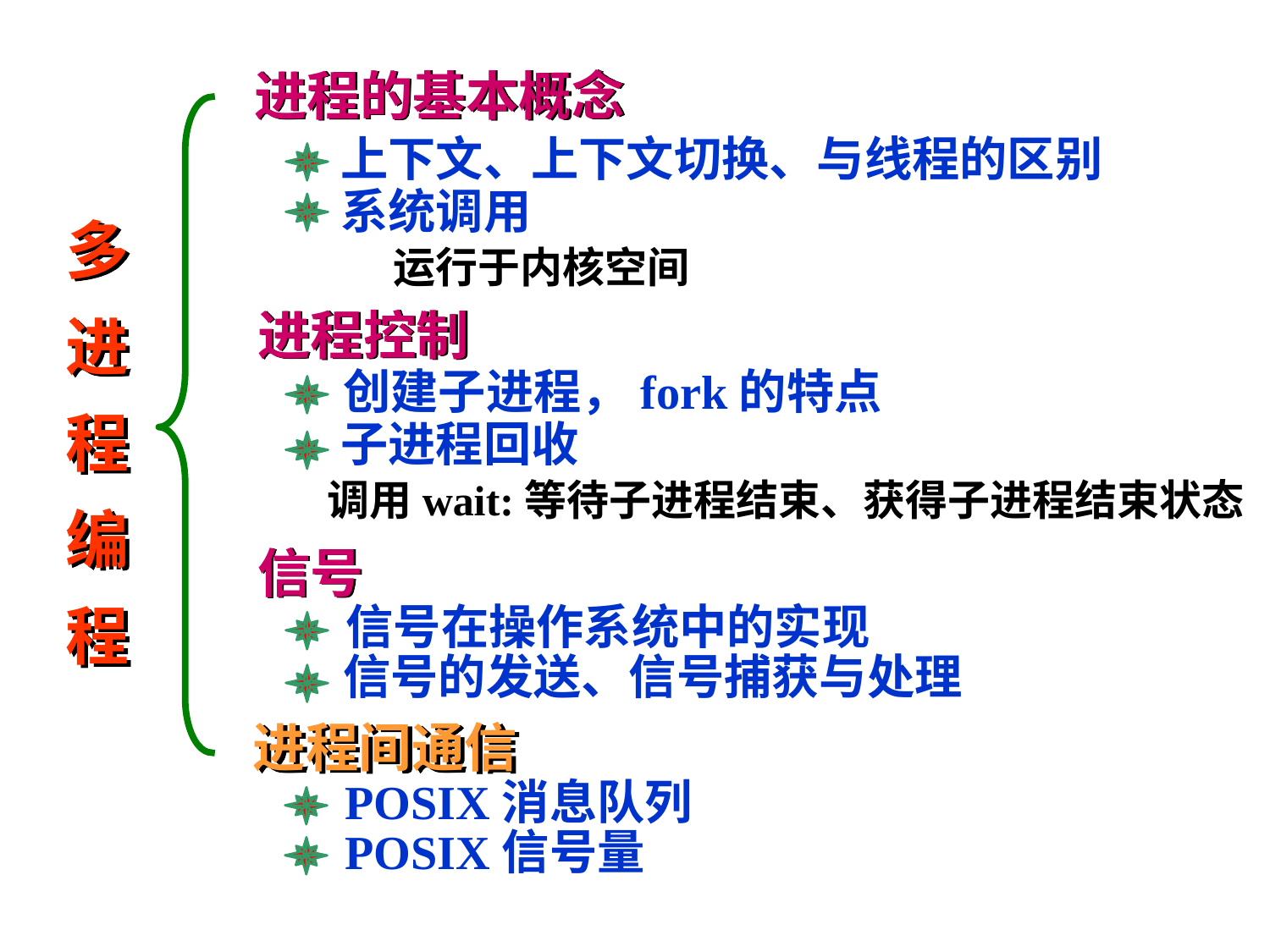

进程的基本概念

上下文、上下文切换、与线程的区别

系统调用

多
进
程
编
程
运行于内核空间
进程控制
创建子进程，fork的特点

子进程回收

调用wait:等待子进程结束、获得子进程结束状态
信号
信号在操作系统中的实现

信号的发送、信号捕获与处理

进程间通信
POSIX消息队列

POSIX信号量